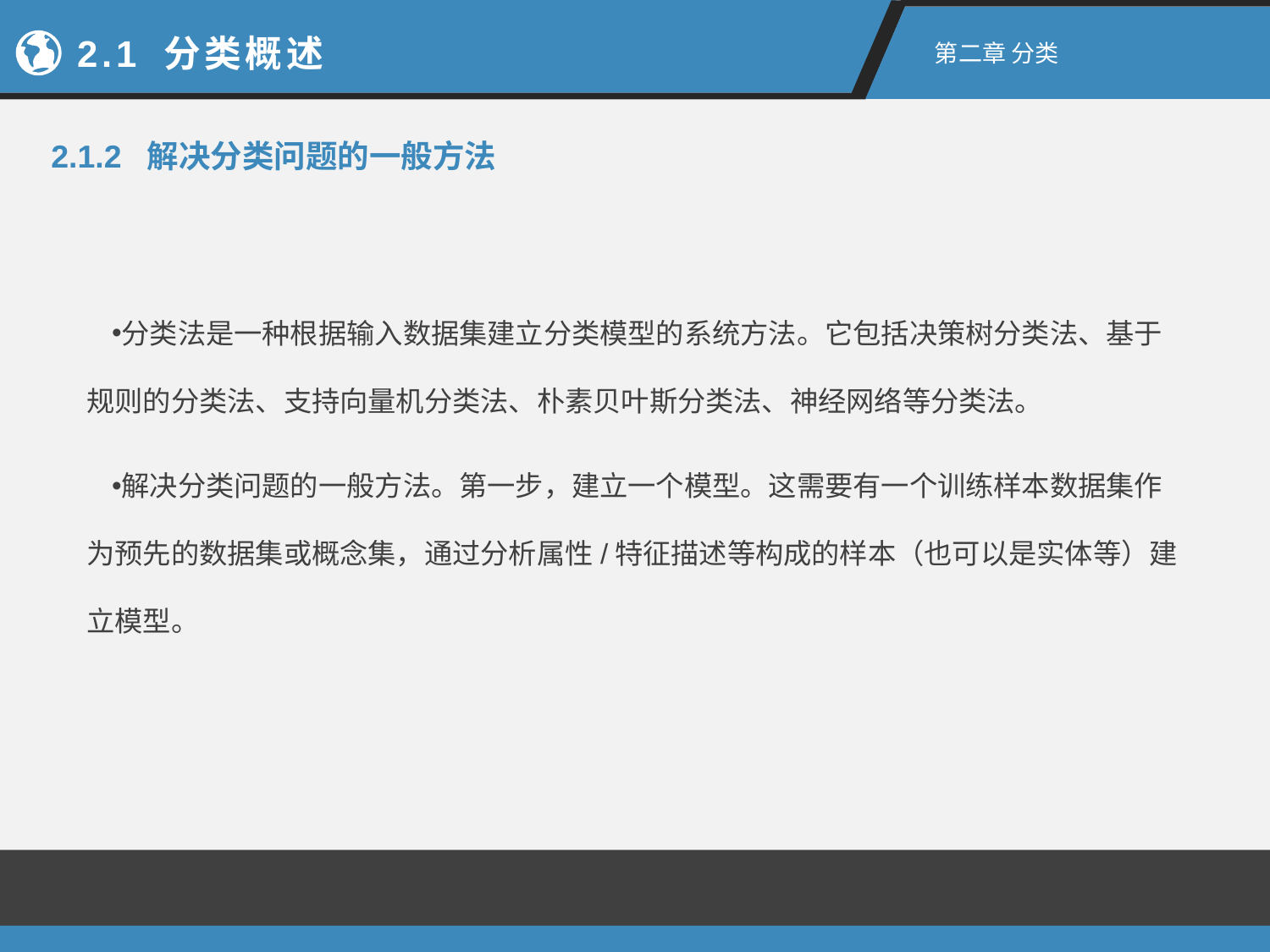

2.1 分类概述

第二章 分类
2.1.2  解决分类问题的一般方法
分类法是一种根据输入数据集建立分类模型的系统方法。它包括决策树分类法、基于规则的分类法、支持向量机分类法、朴素贝叶斯分类法、神经网络等分类法。
解决分类问题的一般方法。第一步，建立一个模型。这需要有一个训练样本数据集作为预先的数据集或概念集，通过分析属性/特征描述等构成的样本（也可以是实体等）建立模型。